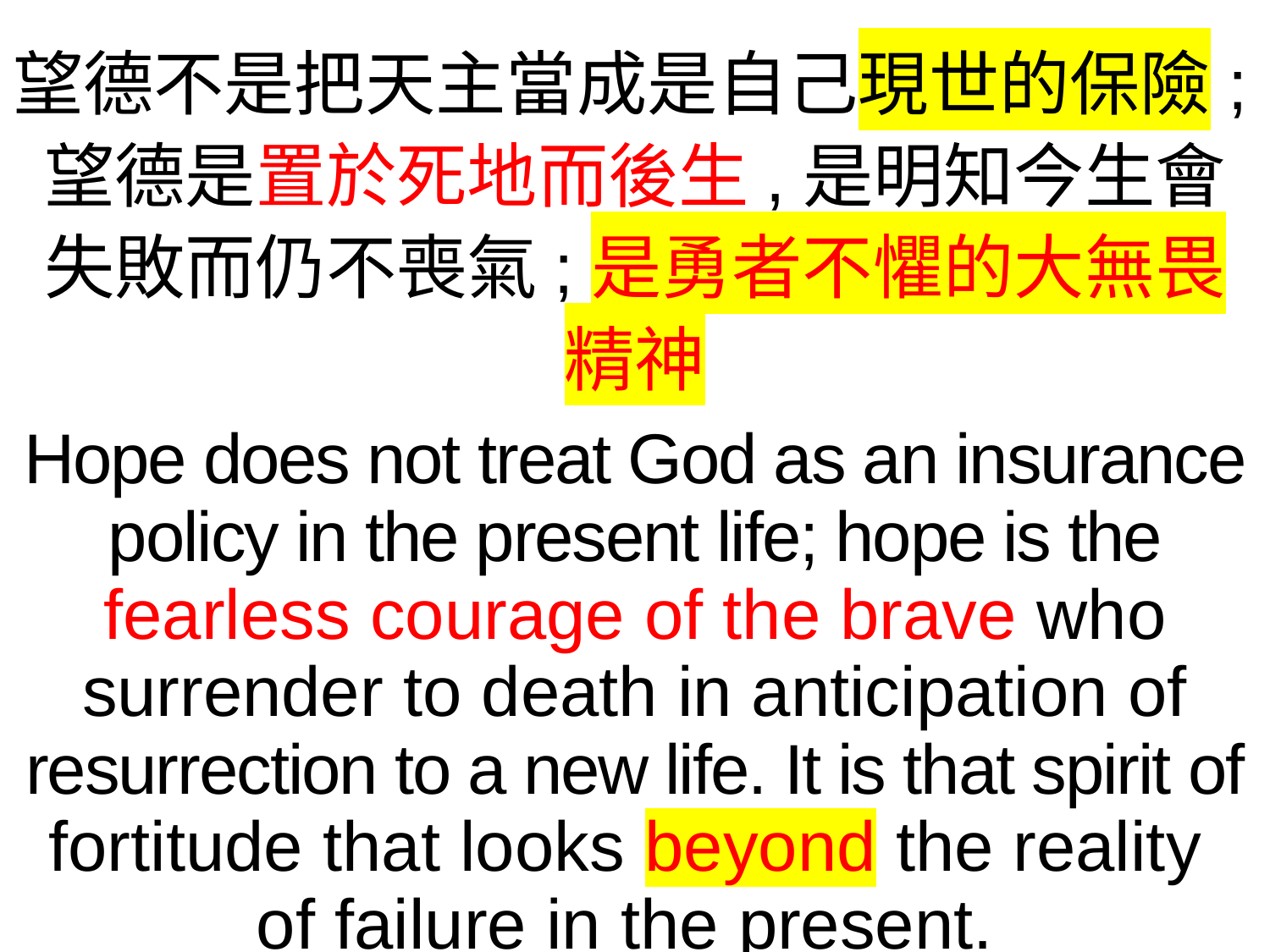

望德不是把天主當成是自己現世的保險;望德是置於死地而後生,是明知今生會失敗而仍不喪氣;是勇者不懼的大無畏精神
Hope does not treat God as an insurance policy in the present life; hope is the fearless courage of the brave who surrender to death in anticipation of resurrection to a new life. It is that spirit of fortitude that looks beyond the reality
of failure in the present.